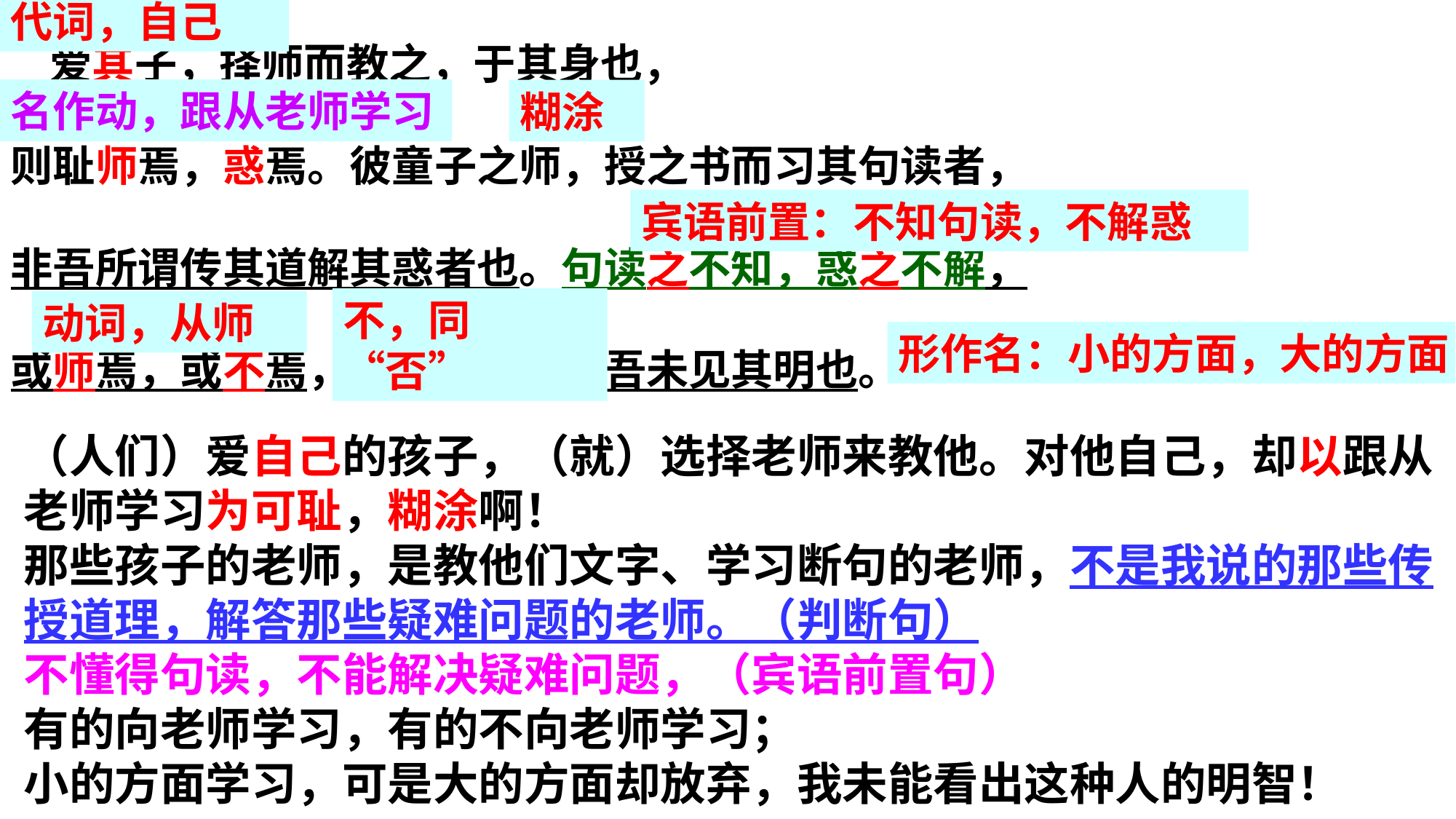

代词，自己
   爱其子，择师而教之，于其身也，

则耻师焉，惑焉。彼童子之师，授之书而习其句读者，

非吾所谓传其道解其惑者也。句读之不知，惑之不解，

或师焉，或不焉，小学而大遗，吾未见其明也。
名作动，跟从老师学习
糊涂
宾语前置：不知句读，不解惑
不，同“否”
动词，从师
形作名：小的方面，大的方面
（人们）爱自己的孩子，（就）选择老师来教他。对他自己，却以跟从老师学习为可耻，糊涂啊！
那些孩子的老师，是教他们文字、学习断句的老师，不是我说的那些传授道理，解答那些疑难问题的老师。（判断句）
不懂得句读，不能解决疑难问题，（宾语前置句）
有的向老师学习，有的不向老师学习；
小的方面学习，可是大的方面却放弃，我未能看出这种人的明智！